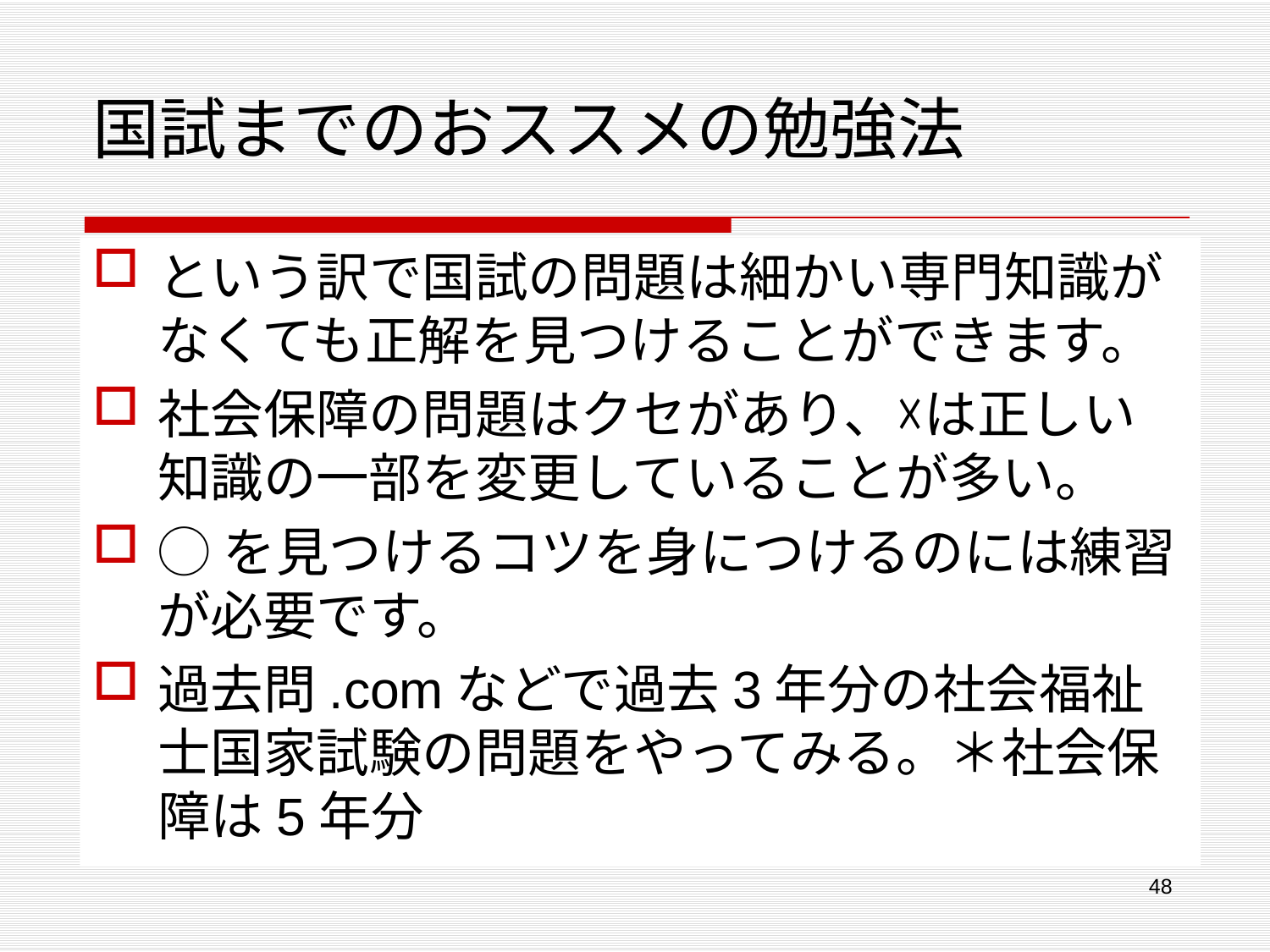

# 国試までのおススメの勉強法
という訳で国試の問題は細かい専門知識がなくても正解を見つけることができます。
社会保障の問題はクセがあり、☓は正しい知識の一部を変更していることが多い。
◯を見つけるコツを身につけるのには練習が必要です。
過去問.comなどで過去3年分の社会福祉士国家試験の問題をやってみる。＊社会保障は5年分
48